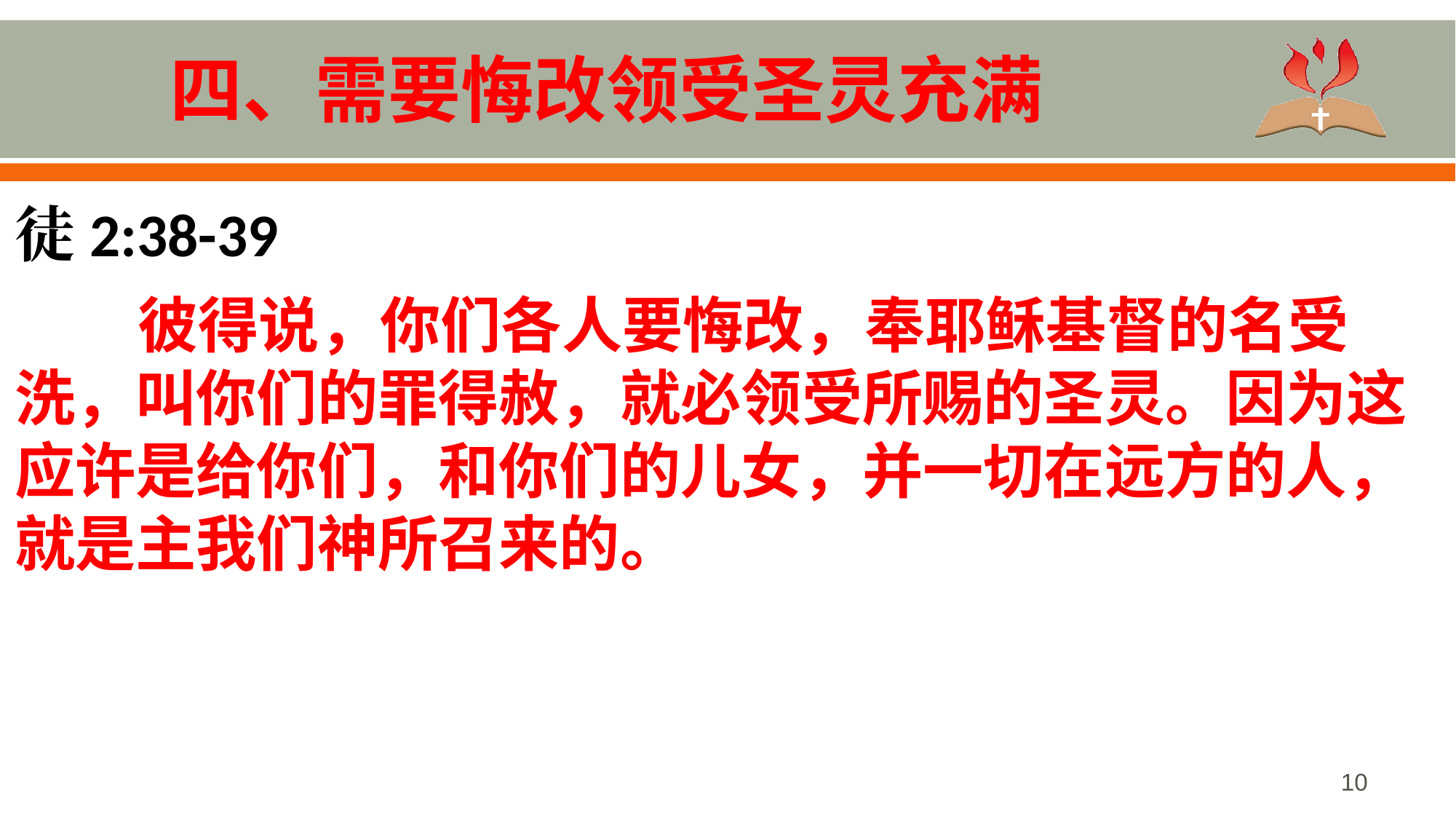

# 四、需要悔改领受圣灵充满
徒2:38-39
彼得说，你们各人要悔改，奉耶稣基督的名受洗，叫你们的罪得赦，就必领受所赐的圣灵。因为这应许是给你们，和你们的儿女，并一切在远方的人，就是主我们神所召来的。
10